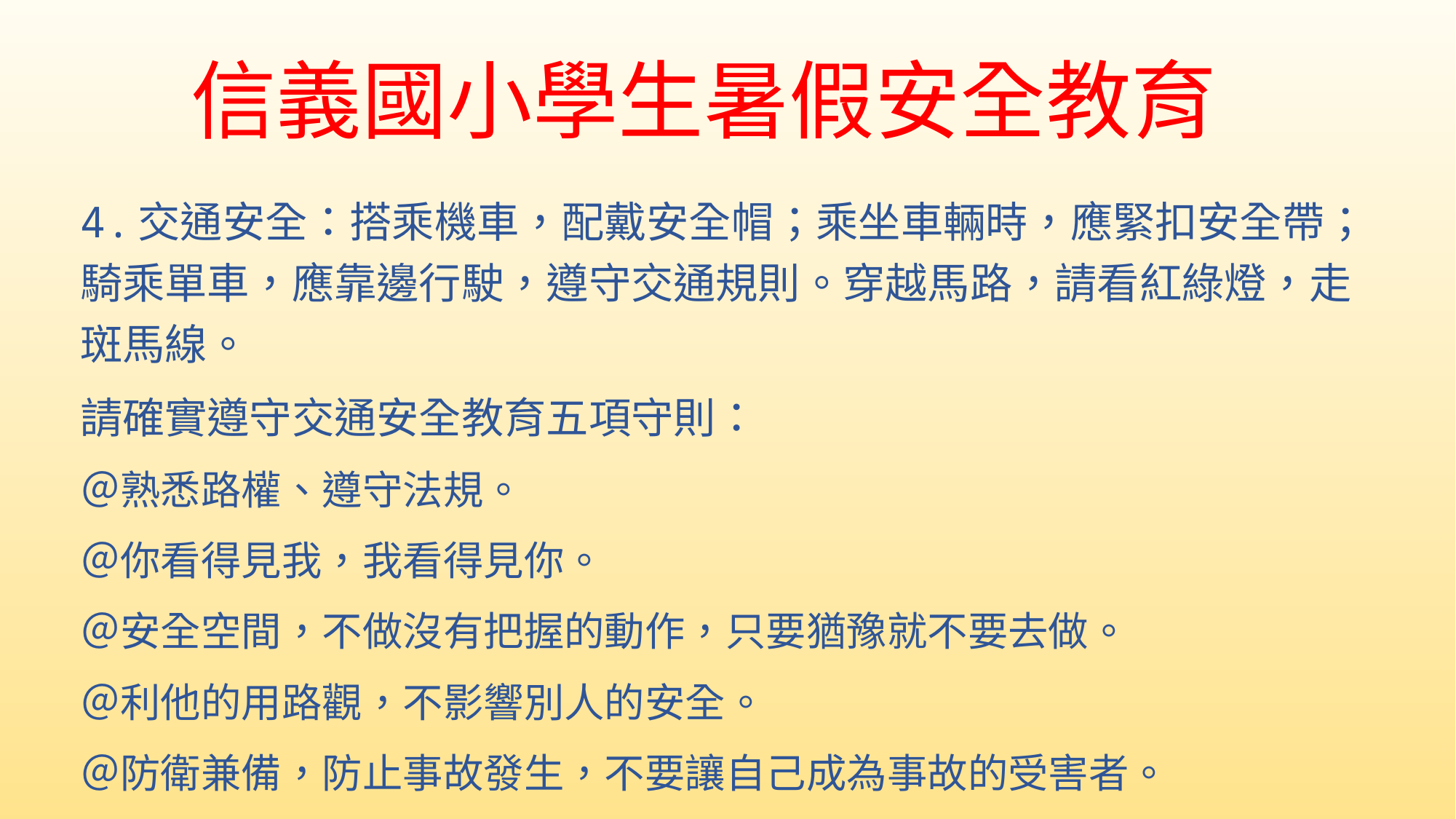

# 信義國小學生暑假安全教育
4.交通安全：搭乘機車，配戴安全帽；乘坐車輛時，應緊扣安全帶；騎乘單車，應靠邊行駛，遵守交通規則。穿越馬路，請看紅綠燈，走斑馬線。
請確實遵守交通安全教育五項守則：
＠熟悉路權、遵守法規。
＠你看得見我，我看得見你。
＠安全空間，不做沒有把握的動作，只要猶豫就不要去做。
＠利他的用路觀，不影響別人的安全。
＠防衛兼備，防止事故發生，不要讓自己成為事故的受害者。